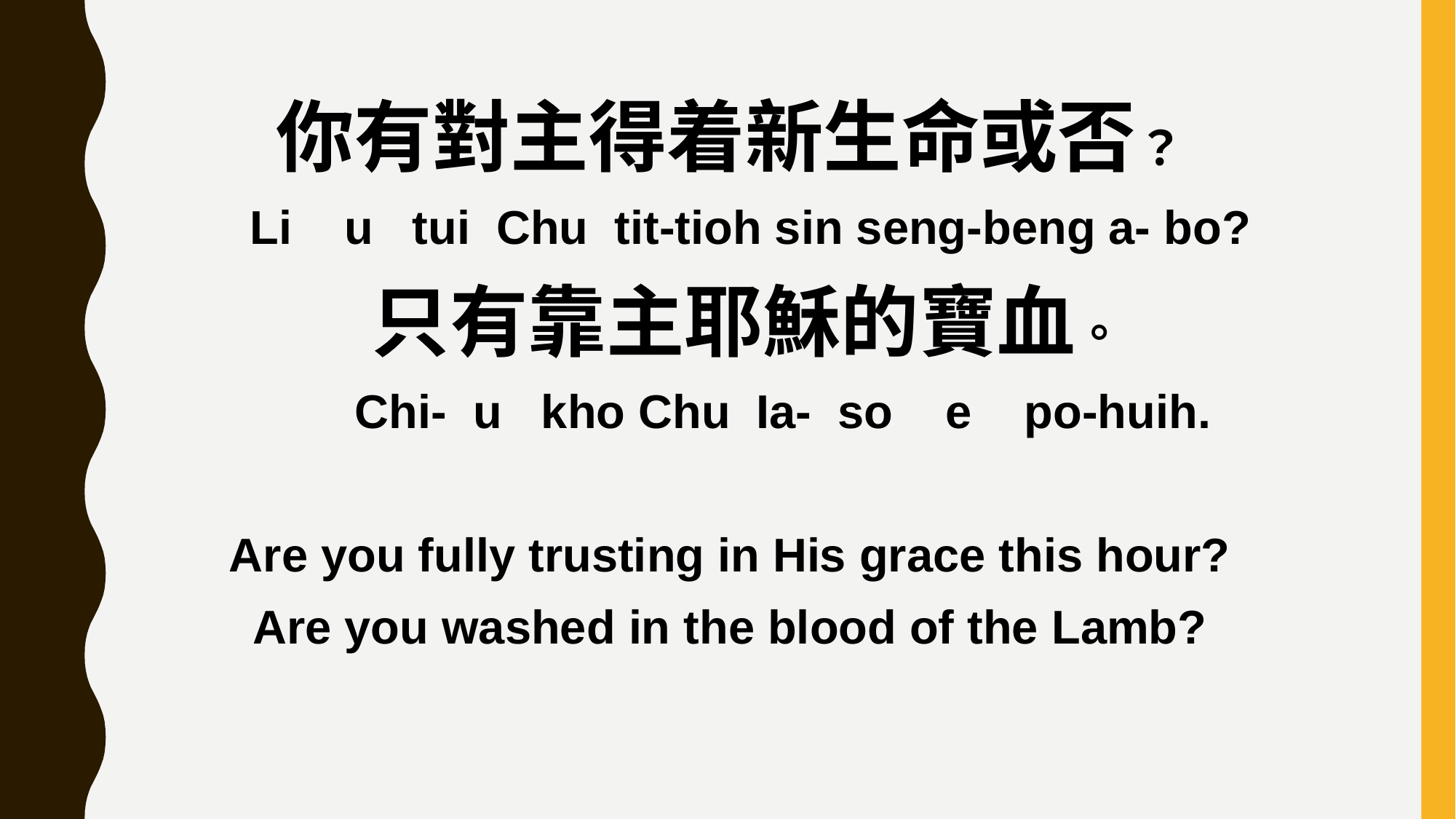

你有對主得着新生命或否？
    Li    u   tui  Chu  tit-tioh sin seng-beng a- bo?
 只有靠主耶穌的寶血。
            Chi-  u   kho Chu  Ia-  so    e    po-huih.

Are you fully trusting in His grace this hour?
Are you washed in the blood of the Lamb?